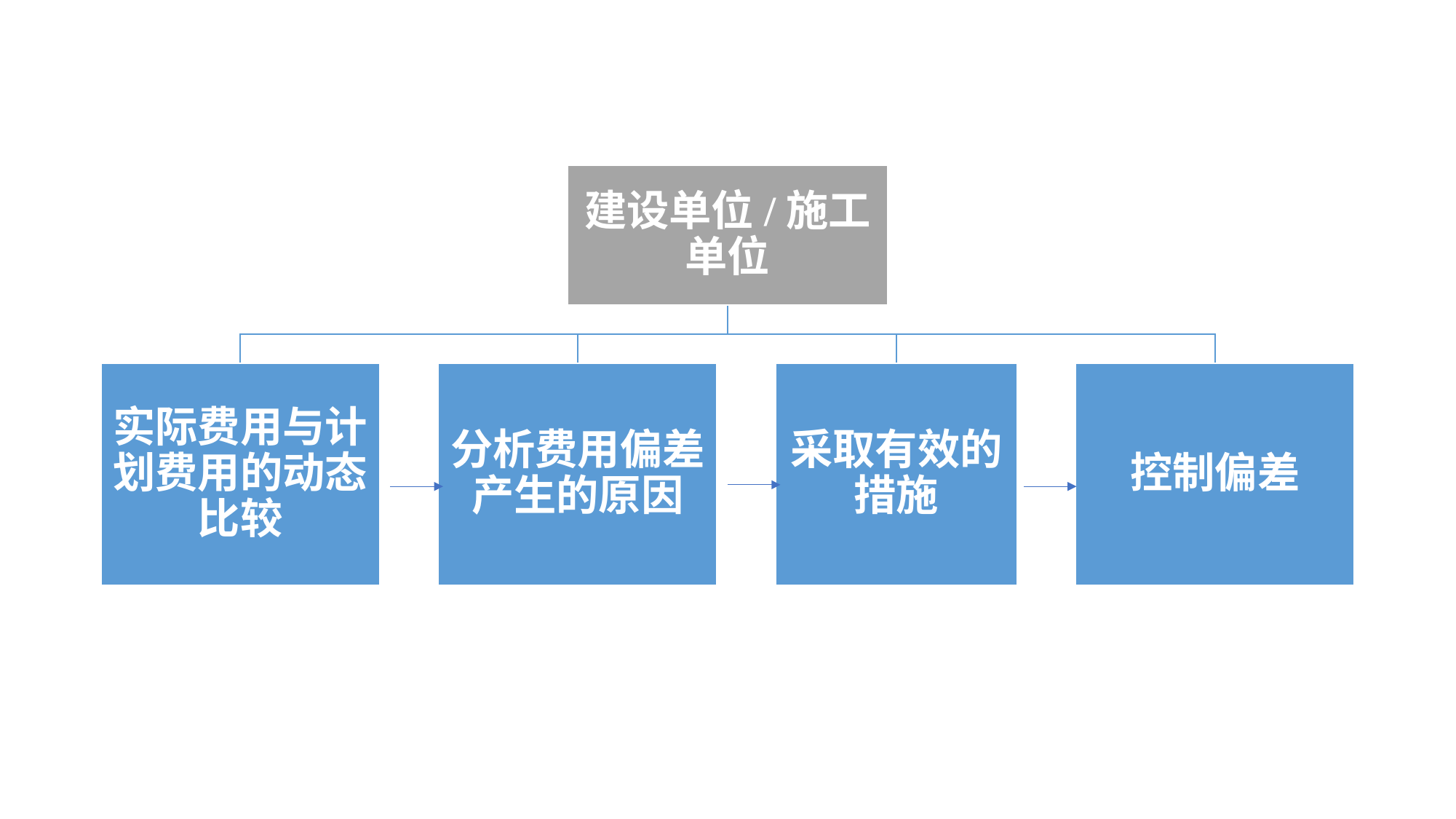

建设单位/施工单位
实际费用与计划费用的动态比较
分析费用偏差产生的原因
采取有效的措施
控制偏差